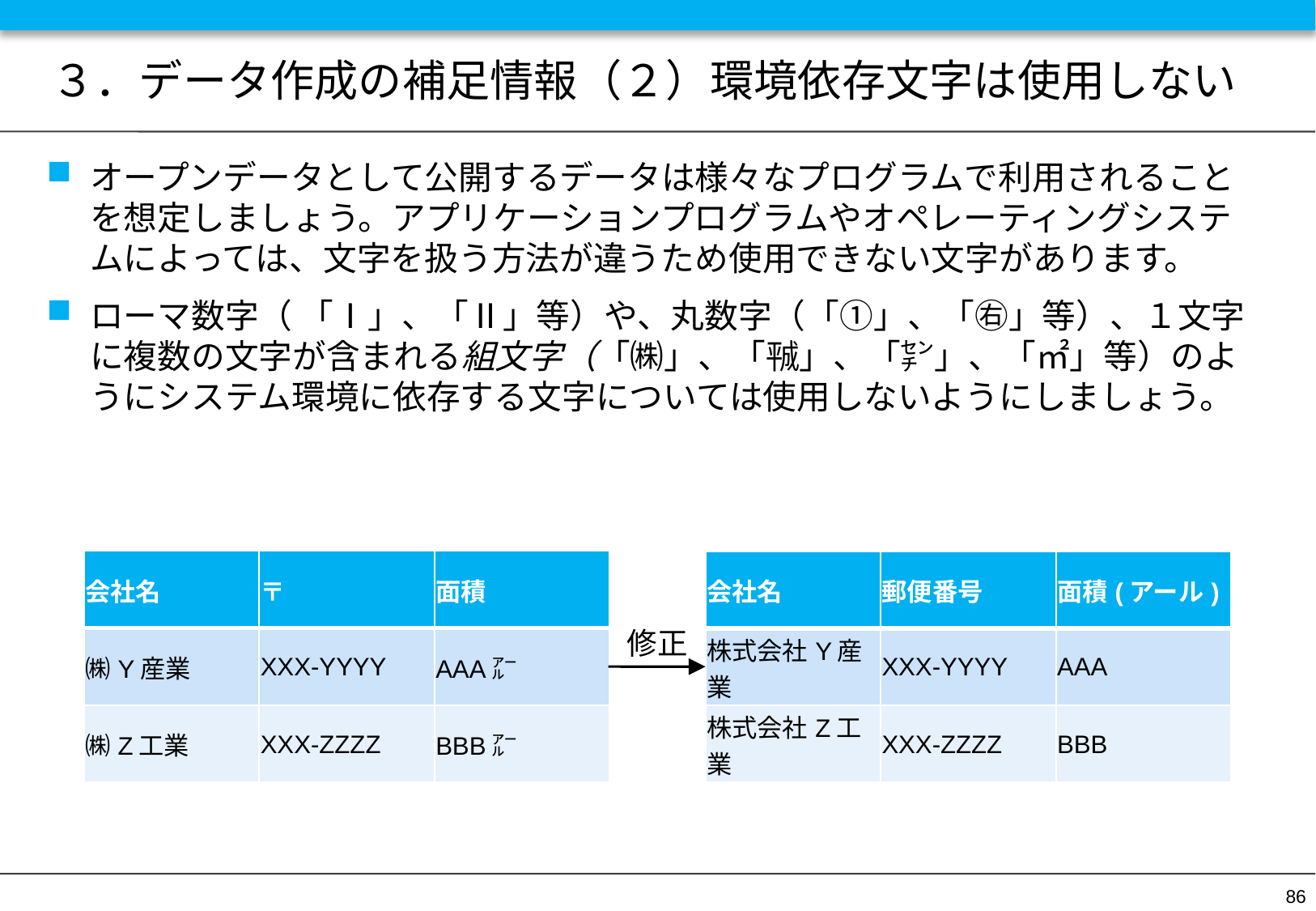

# ３．データ作成の補足情報（２）環境依存文字は使用しない
オープンデータとして公開するデータは様々なプログラムで利用されることを想定しましょう。アプリケーションプログラムやオペレーティングシステムによっては、文字を扱う方法が違うため使用できない文字があります。
ローマ数字（ 「Ⅰ」、「Ⅱ」等）や、丸数字（「①」、「㊨」等）、１文字に複数の文字が含まれる組文字（「㈱」、「㍻」、「㌢」、「㎡」等）のようにシステム環境に依存する文字については使用しないようにしましょう。
| 会社名 | 〒 | 面積 |
| --- | --- | --- |
| ㈱Y産業 | XXX-YYYY | AAA㌃ |
| ㈱Z工業 | XXX-ZZZZ | BBB㌃ |
| 会社名 | 郵便番号 | 面積(アール) |
| --- | --- | --- |
| 株式会社Y産業 | XXX-YYYY | AAA |
| 株式会社Z工業 | XXX-ZZZZ | BBB |
修正
86